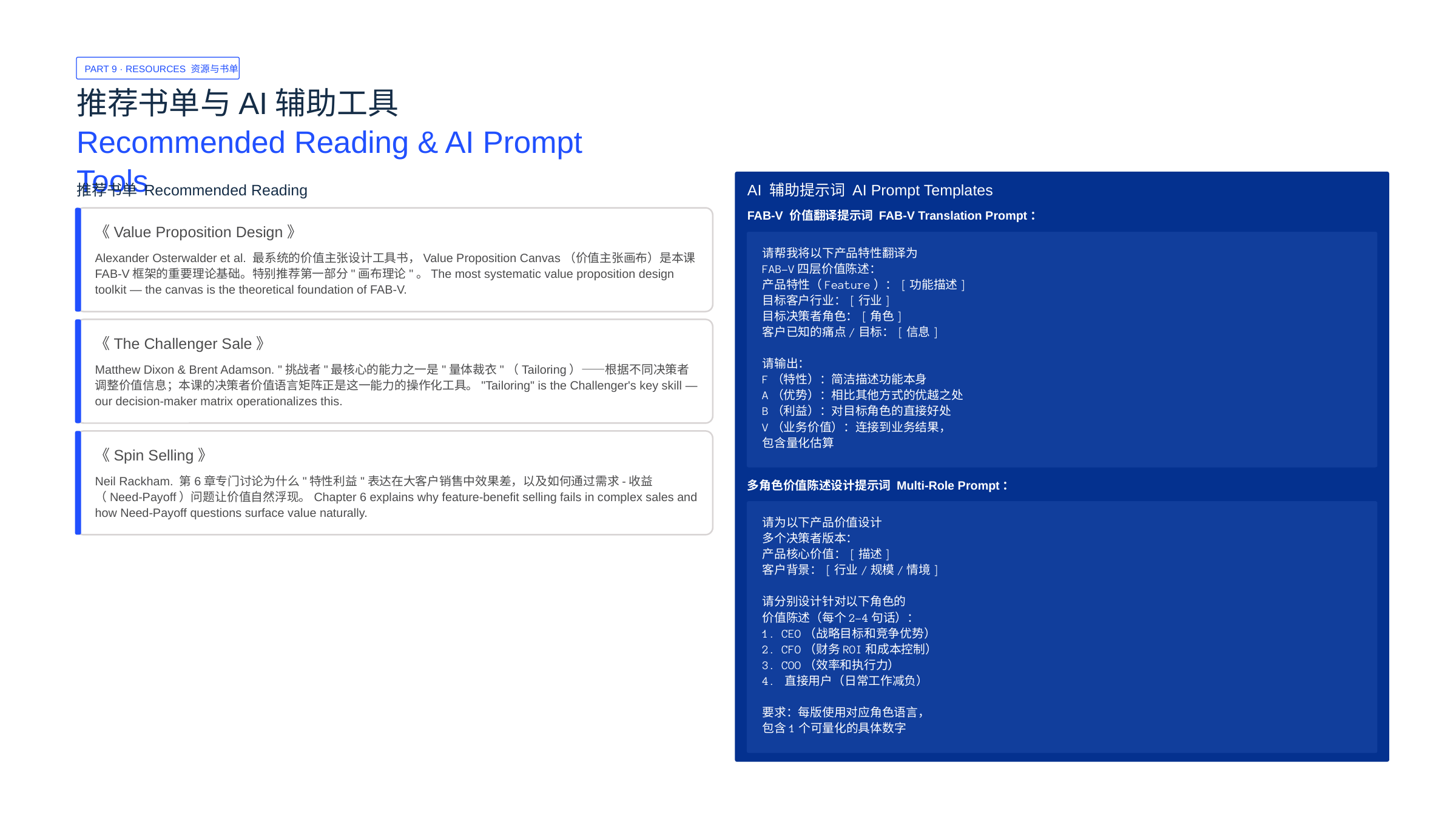

PART 9 · RESOURCES 资源与书单
推荐书单与AI辅助工具
Recommended Reading & AI Prompt Tools

推荐书单 Recommended Reading
AI 辅助提示词 AI Prompt Templates
FAB-V 价值翻译提示词 FAB-V Translation Prompt：

《Value Proposition Design》

请帮我将以下产品特性翻译为
FAB-V四层价值陈述：
产品特性（Feature）：[功能描述]
目标客户行业：[行业]
目标决策者角色：[角色]
客户已知的痛点/目标：[信息]

请输出：
F（特性）：简洁描述功能本身
A（优势）：相比其他方式的优越之处
B（利益）：对目标角色的直接好处
V（业务价值）：连接到业务结果，
包含量化估算
Alexander Osterwalder et al. 最系统的价值主张设计工具书，Value Proposition Canvas（价值主张画布）是本课FAB-V框架的重要理论基础。特别推荐第一部分"画布理论"。The most systematic value proposition design toolkit — the canvas is the theoretical foundation of FAB-V.

《The Challenger Sale》
Matthew Dixon & Brent Adamson. "挑战者"最核心的能力之一是"量体裁衣"（Tailoring）——根据不同决策者调整价值信息；本课的决策者价值语言矩阵正是这一能力的操作化工具。"Tailoring" is the Challenger's key skill — our decision-maker matrix operationalizes this.

《Spin Selling》
Neil Rackham. 第6章专门讨论为什么"特性利益"表达在大客户销售中效果差，以及如何通过需求-收益（Need-Payoff）问题让价值自然浮现。Chapter 6 explains why feature-benefit selling fails in complex sales and how Need-Payoff questions surface value naturally.
多角色价值陈述设计提示词 Multi-Role Prompt：

请为以下产品价值设计
多个决策者版本：
产品核心价值：[描述]
客户背景：[行业/规模/情境]

请分别设计针对以下角色的
价值陈述（每个2-4句话）：
1. CEO（战略目标和竞争优势）
2. CFO（财务ROI和成本控制）
3. COO（效率和执行力）
4. 直接用户（日常工作减负）

要求：每版使用对应角色语言，
包含1个可量化的具体数字